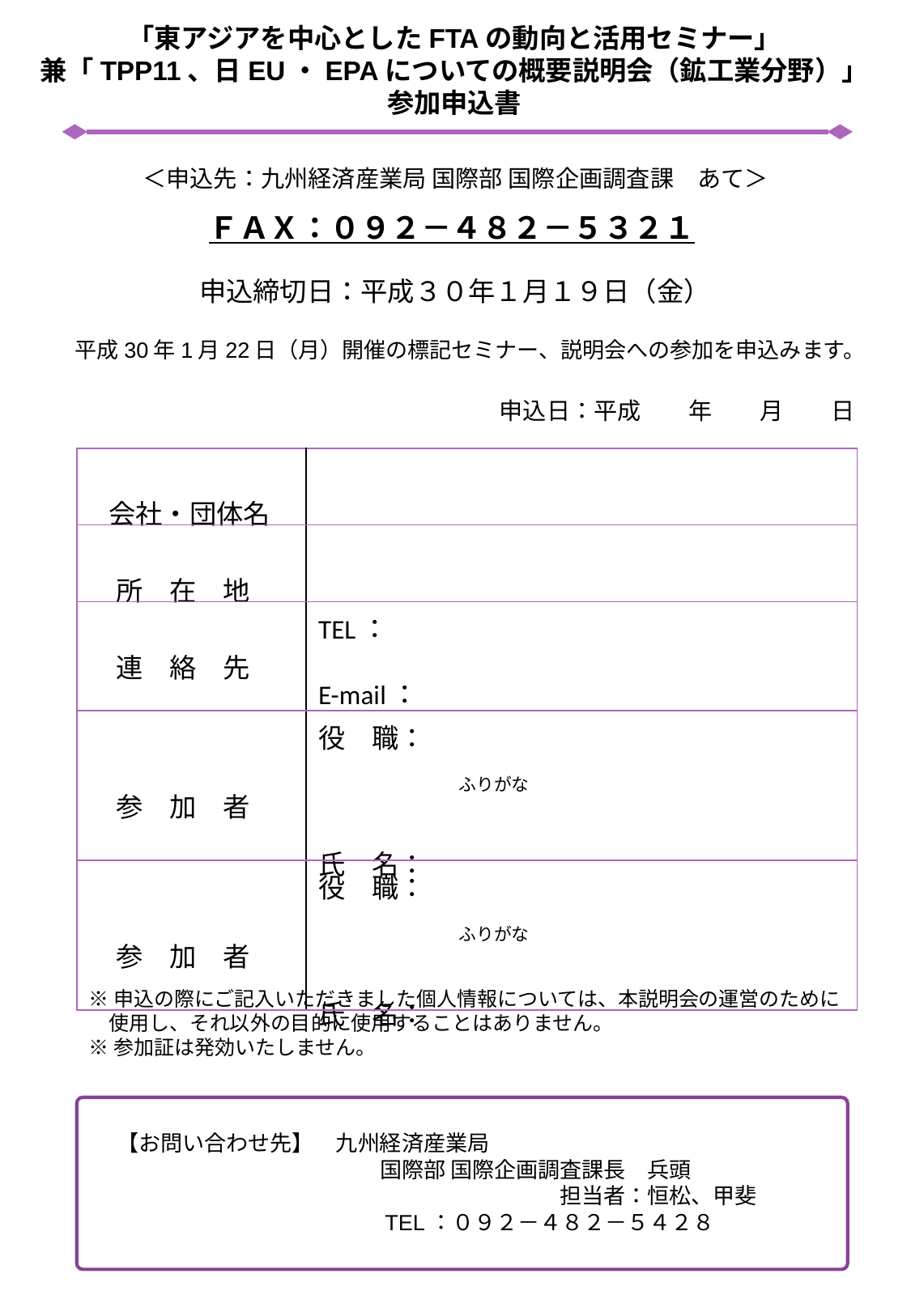

「東アジアを中心としたFTAの動向と活用セミナー」
兼「TPP11、日EU・EPAについての概要説明会（鉱工業分野）」
参加申込書
＜申込先：九州経済産業局 国際部 国際企画調査課　あて＞
ＦＡＸ：０９２－４８２－５３２１
申込締切日：平成３０年１月１９日（金）
平成30年1月22日（月）開催の標記セミナー、説明会への参加を申込みます。
申込日：平成　　年　　月　　日
| 会社・団体名 |  |
| --- | --- |
| 所　在　地 |  |
| 連　絡　先 | TEL： E-mail： |
| 参　加　者 | 役　職： 　　　　　　　　ふりがな　　　　　　　　　　　　　　　　 氏　名： |
| 参　加　者 | 役　職： 　　　　　　　　ふりがな　　　　　　　　　　　　　　　　 氏　名： |
※申込の際にご記入いただきました個人情報については、本説明会の運営のために
　使用し、それ以外の目的に使用することはありません。
※参加証は発効いたしません。

【お問い合わせ先】　九州経済産業局
　　　　　　　　　　　　国際部 国際企画調査課長　兵頭
　　　　　　　　　　　　　 　　　　　　　担当者：恒松、甲斐
　　　　　　　　　　　　TEL：０９２－４８２－５４２８